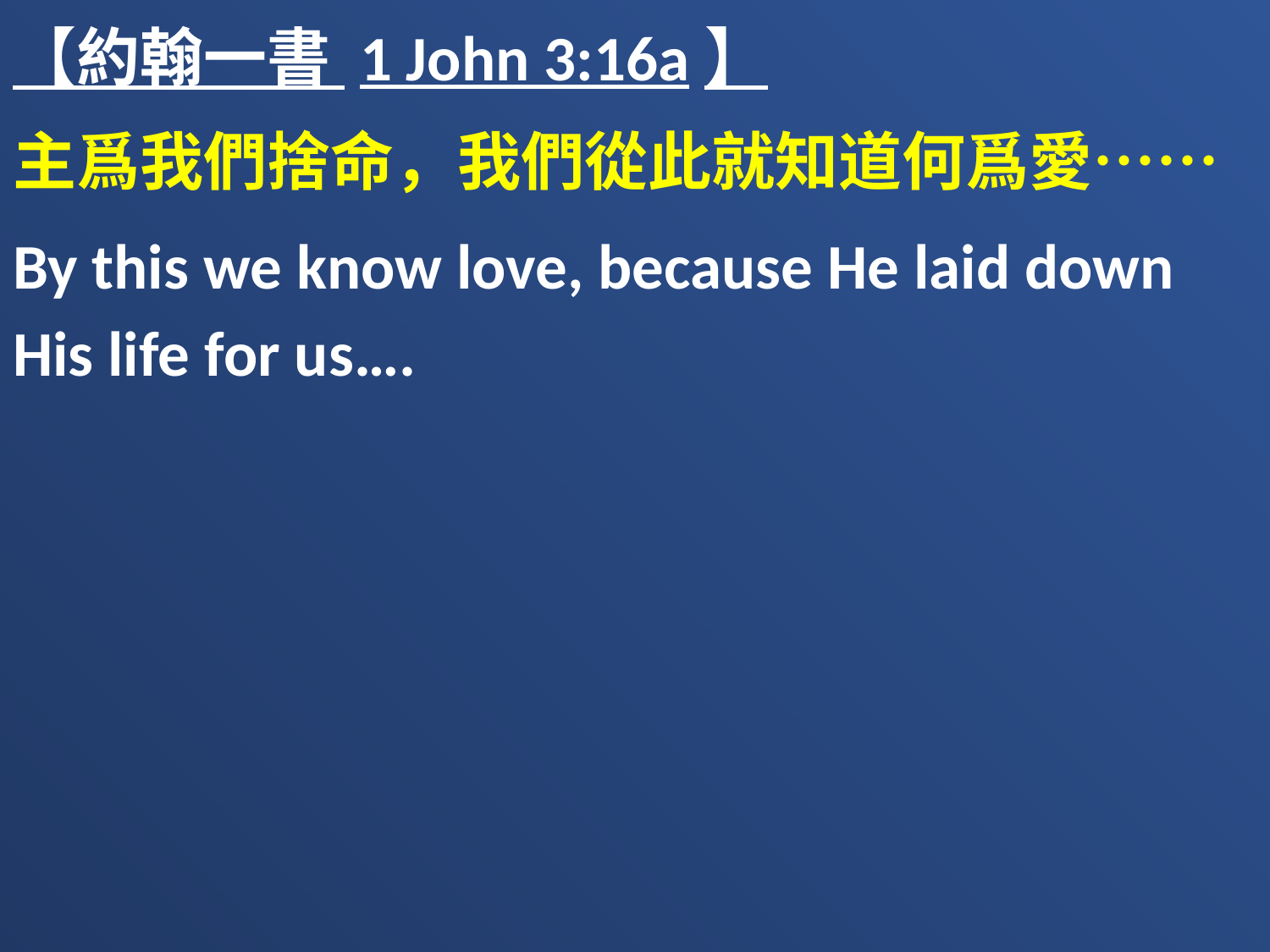

【約翰一書 1 John 3:16a】
主爲我們捨命，我們從此就知道何爲愛……
By this we know love, because He laid down His life for us….